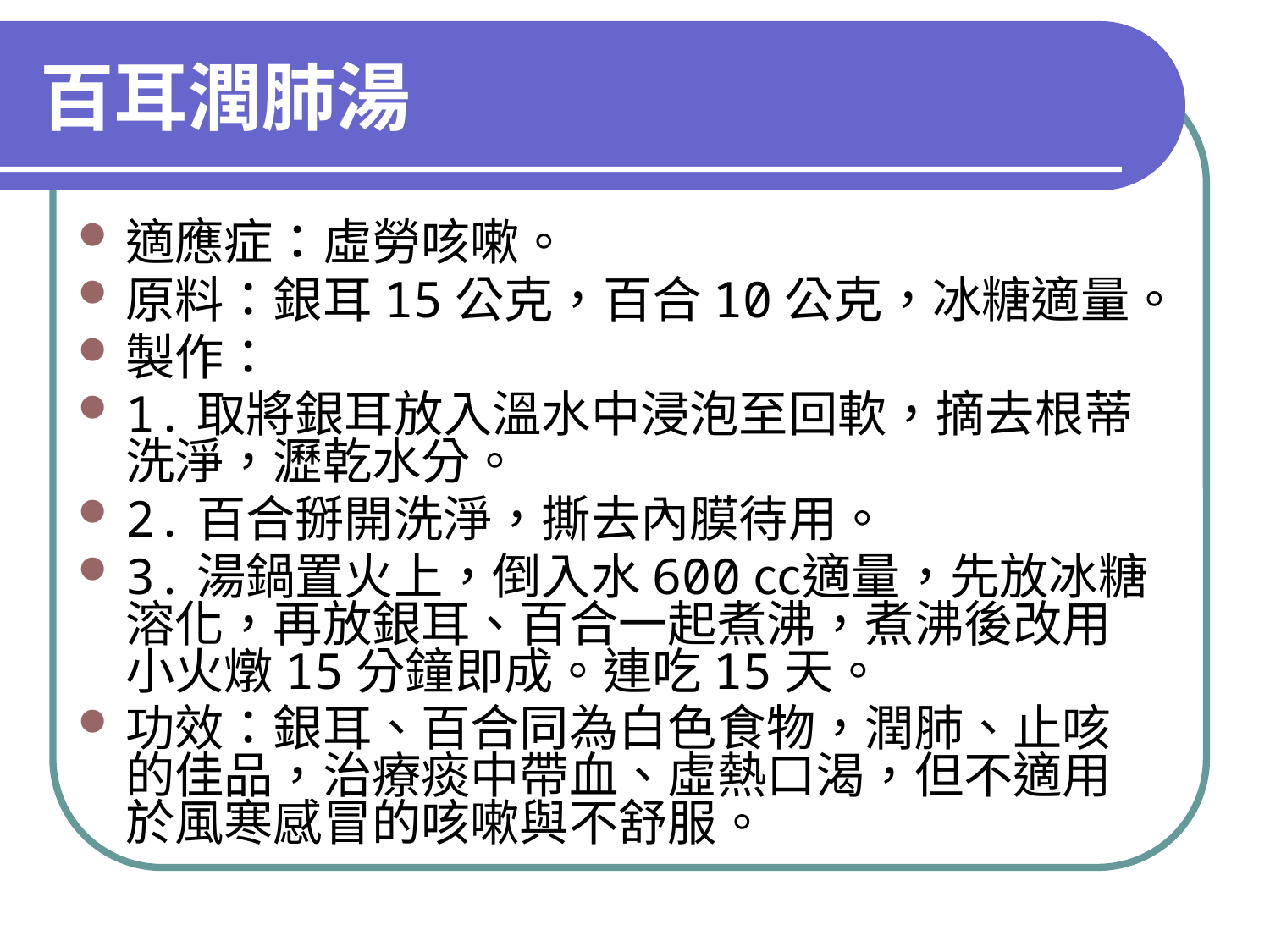

# 百耳潤肺湯
適應症：虛勞咳嗽。
原料：銀耳15公克，百合10公克，冰糖適量。
製作：
1.取將銀耳放入溫水中浸泡至回軟，摘去根蒂洗淨，瀝乾水分。
2.百合掰開洗淨，撕去內膜待用。
3.湯鍋置火上，倒入水600㏄適量，先放冰糖溶化，再放銀耳、百合一起煮沸，煮沸後改用小火燉15分鐘即成。連吃15天。
功效：銀耳、百合同為白色食物，潤肺、止咳的佳品，治療痰中帶血、虛熱口渴，但不適用於風寒感冒的咳嗽與不舒服。